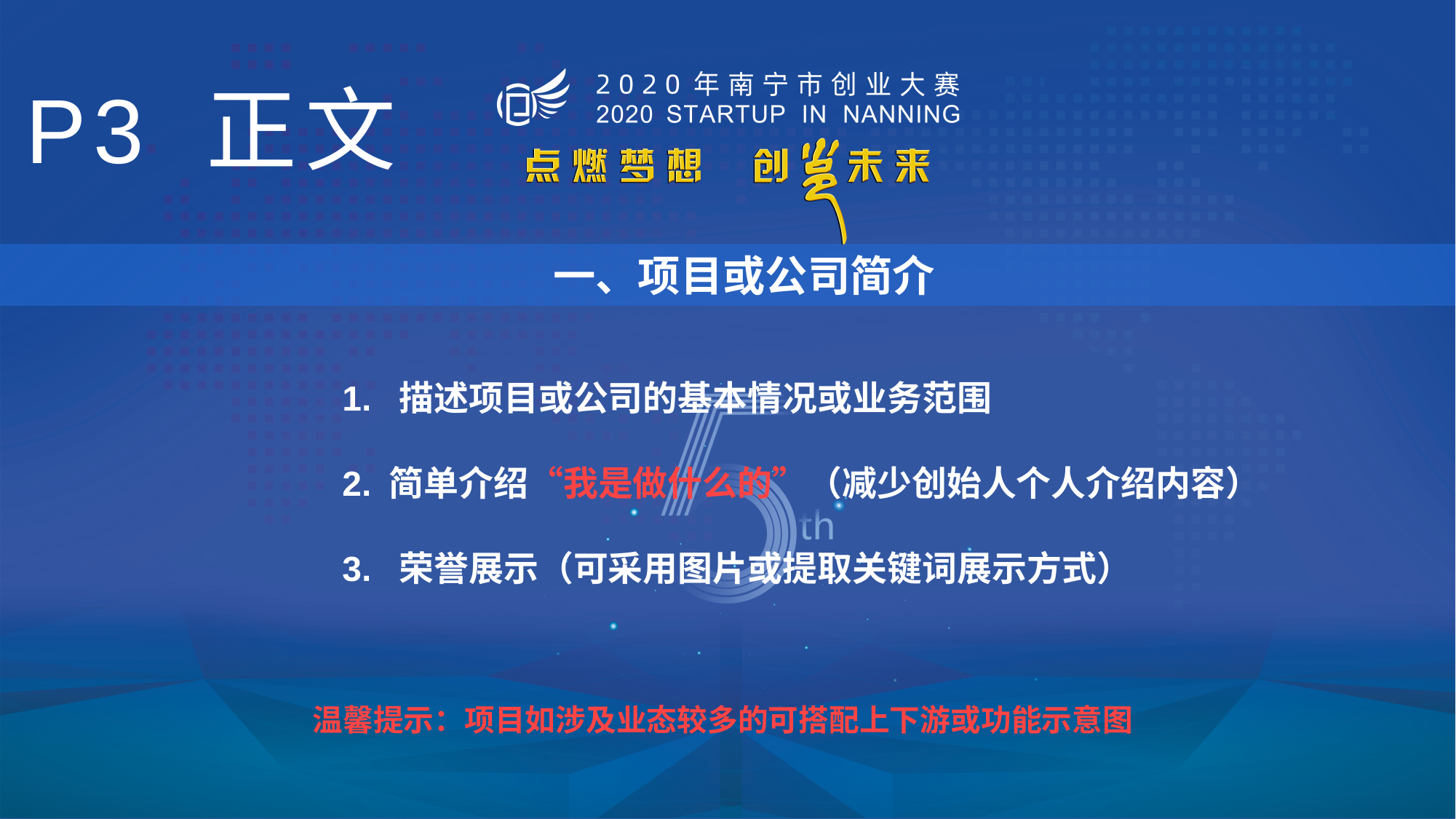

P3 正文
   一、项目或公司简介
1.  描述项目或公司的基本情况或业务范围
2. 简单介绍“我是做什么的”（减少创始人个人介绍内容）
3.  荣誉展示（可采用图片或提取关键词展示方式）
温馨提示：项目如涉及业态较多的可搭配上下游或功能示意图